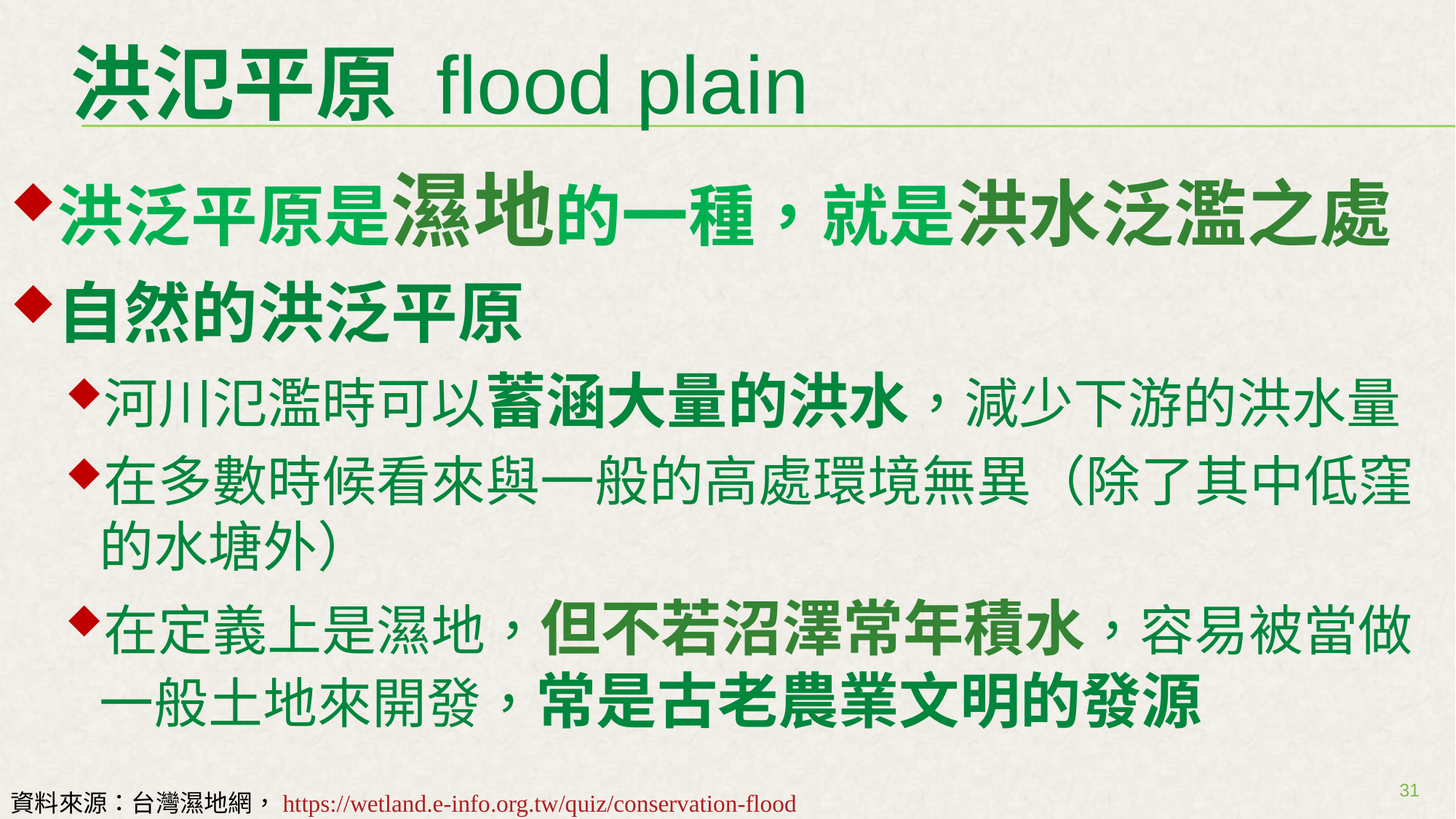

# 洪氾平原 flood plain
洪泛平原是濕地的一種，就是洪水泛濫之處
自然的洪泛平原
河川氾濫時可以蓄涵大量的洪水，減少下游的洪水量
在多數時候看來與一般的高處環境無異（除了其中低窪的水塘外）
在定義上是濕地，但不若沼澤常年積水，容易被當做一般土地來開發，常是古老農業文明的發源
31
資料來源：台灣濕地網，https://wetland.e-info.org.tw/quiz/conservation-flood